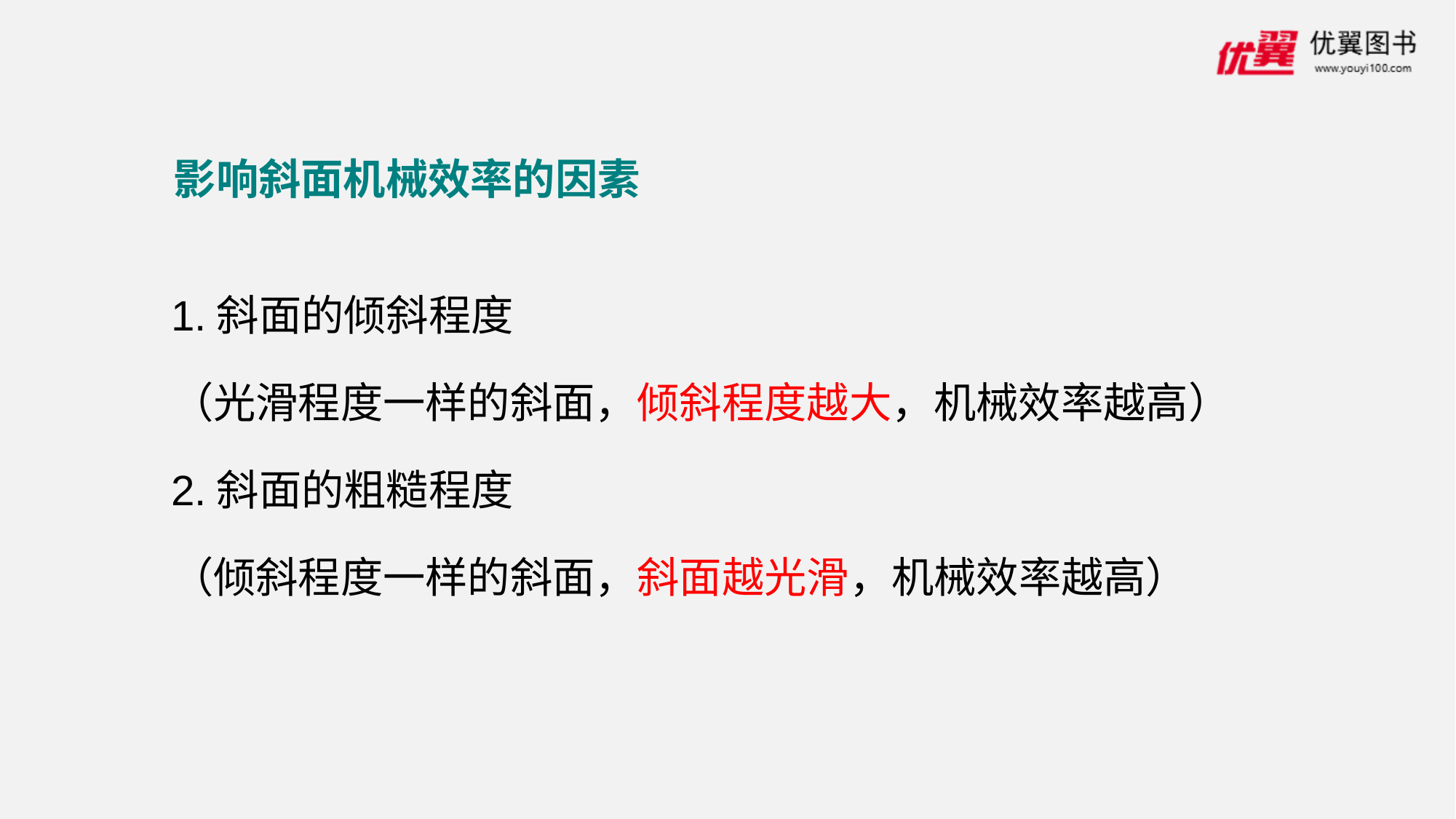

影响斜面机械效率的因素
1.斜面的倾斜程度
（光滑程度一样的斜面，倾斜程度越大，机械效率越高）
2.斜面的粗糙程度
（倾斜程度一样的斜面，斜面越光滑，机械效率越高）